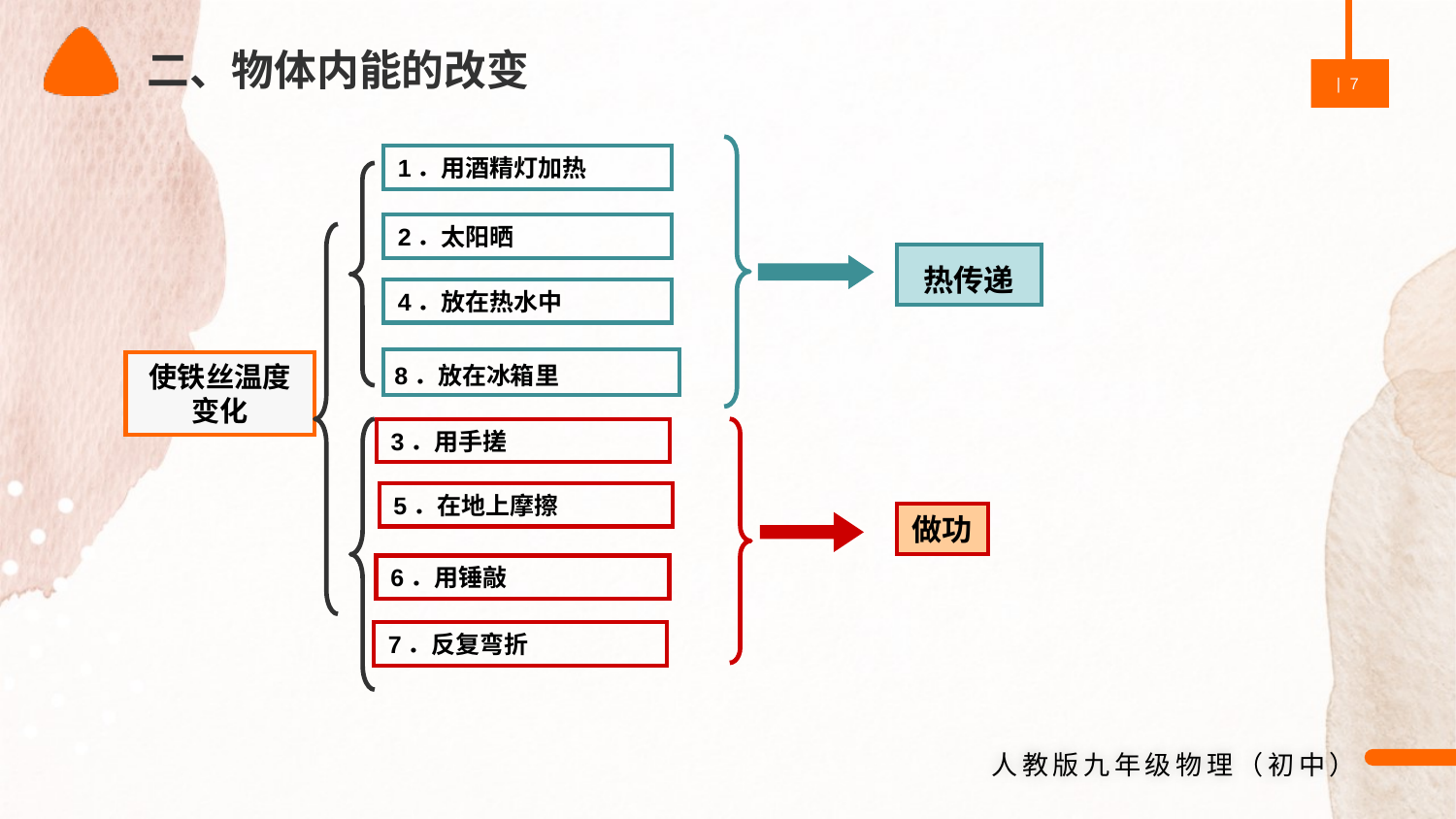

二、物体内能的改变

热传递

1．用酒精灯加热

2．太阳晒

4．放在热水中
使铁丝温度变化

3．用手搓
5．在地上摩擦
6．用锤敲
7．反复弯折
8．放在冰箱里

做功